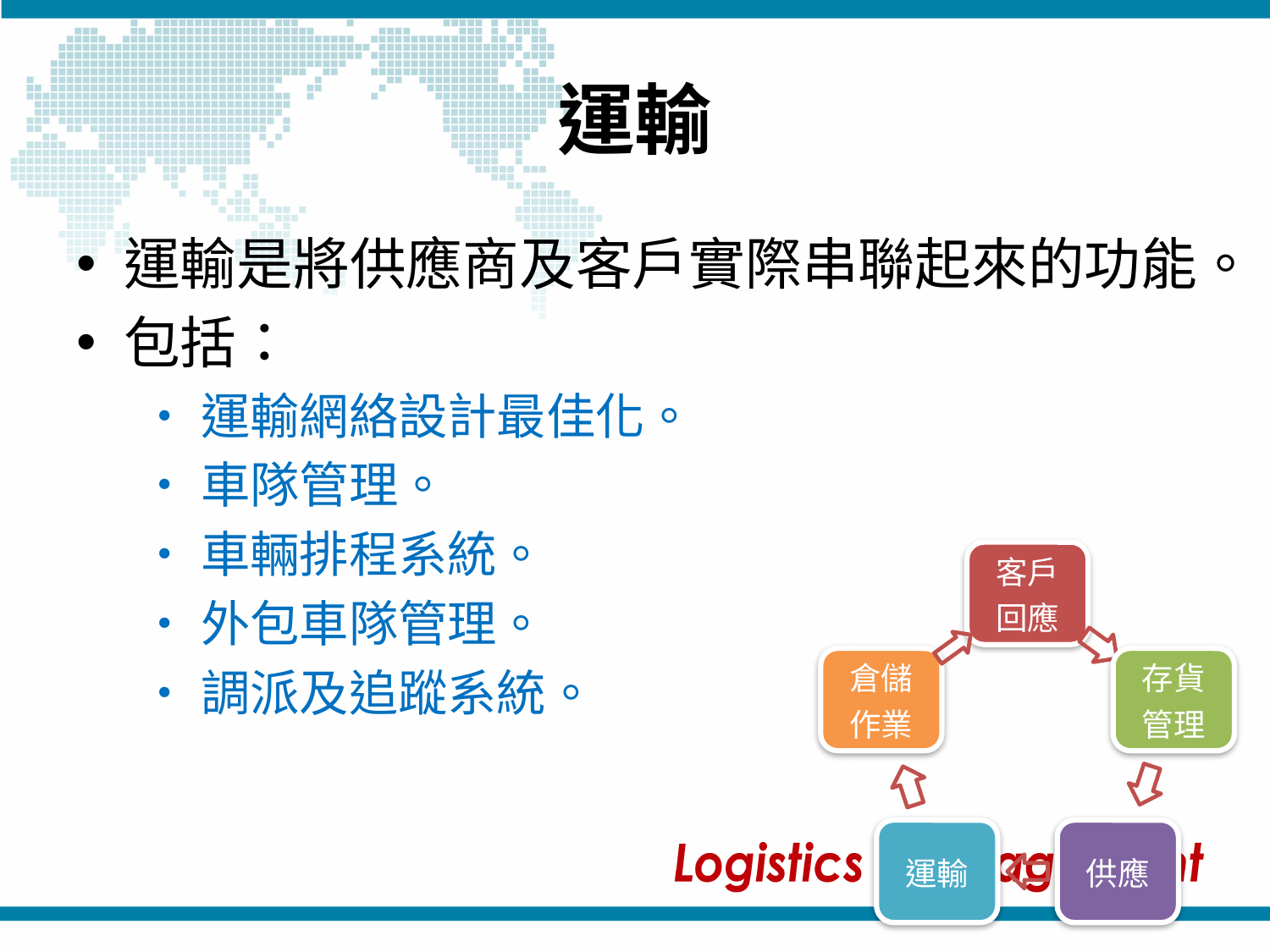

# 運輸
運輸是將供應商及客戶實際串聯起來的功能。
包括：
‧運輸網絡設計最佳化。
‧車隊管理。
‧車輛排程系統。
‧外包車隊管理。
‧調派及追蹤系統。
客戶
回應
存貨
管理
供應
運輸
倉儲
作業